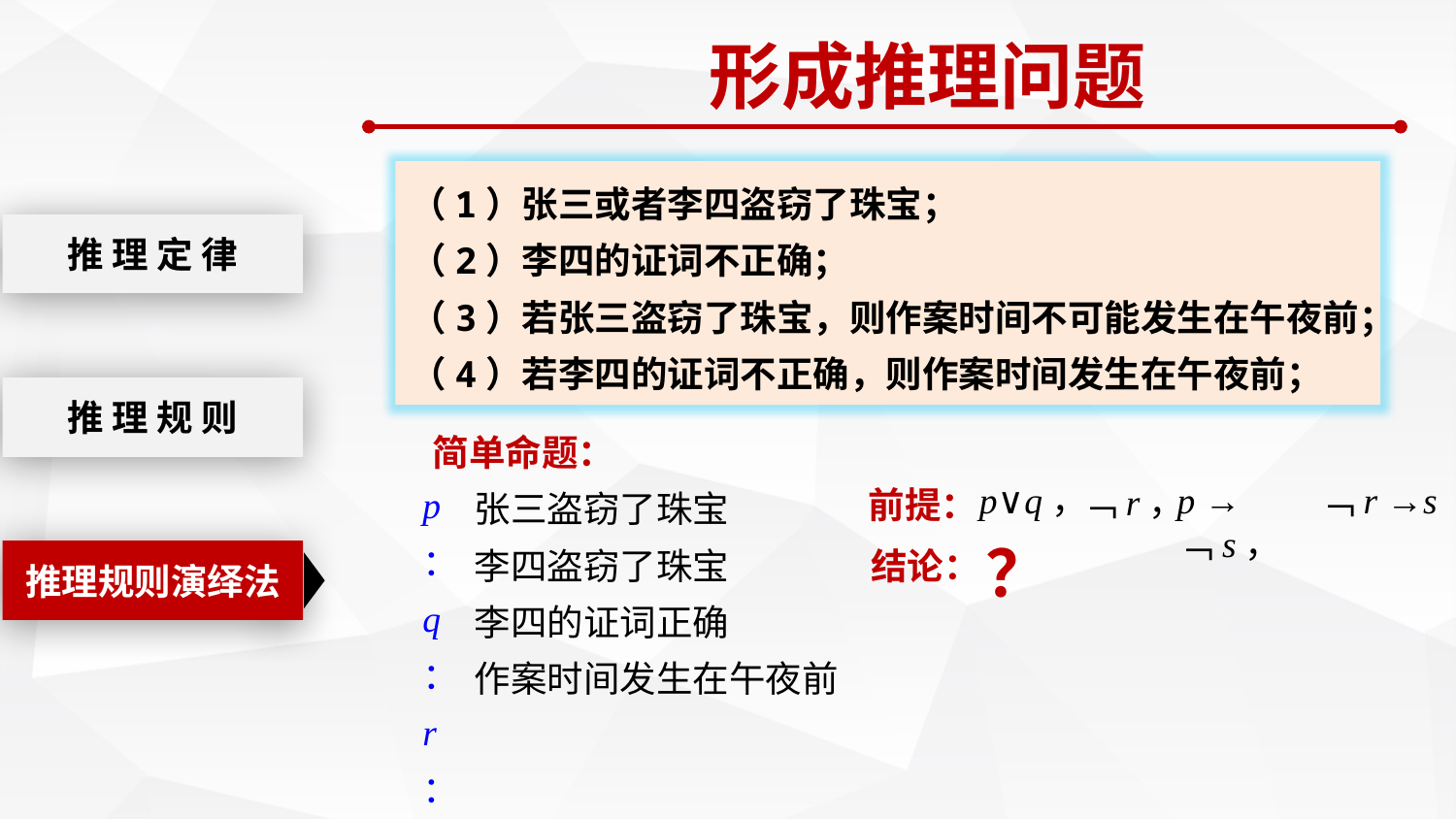

形成推理问题
（1）张三或者李四盗窃了珠宝；
（2）李四的证词不正确；
（3）若张三盗窃了珠宝，则作案时间不可能发生在午夜前；
（4）若李四的证词不正确，则作案时间发生在午夜前；
推 理 定 律
推 理 规 则
简单命题：
    张三盗窃了珠宝
    李四盗窃了珠宝
    李四的证词正确
    作案时间发生在午夜前
前提：
﹁r，
p：
q：
r：
s：
p∨q，
p →﹁s，
﹁r →s
？
结论：
推理规则演绎法